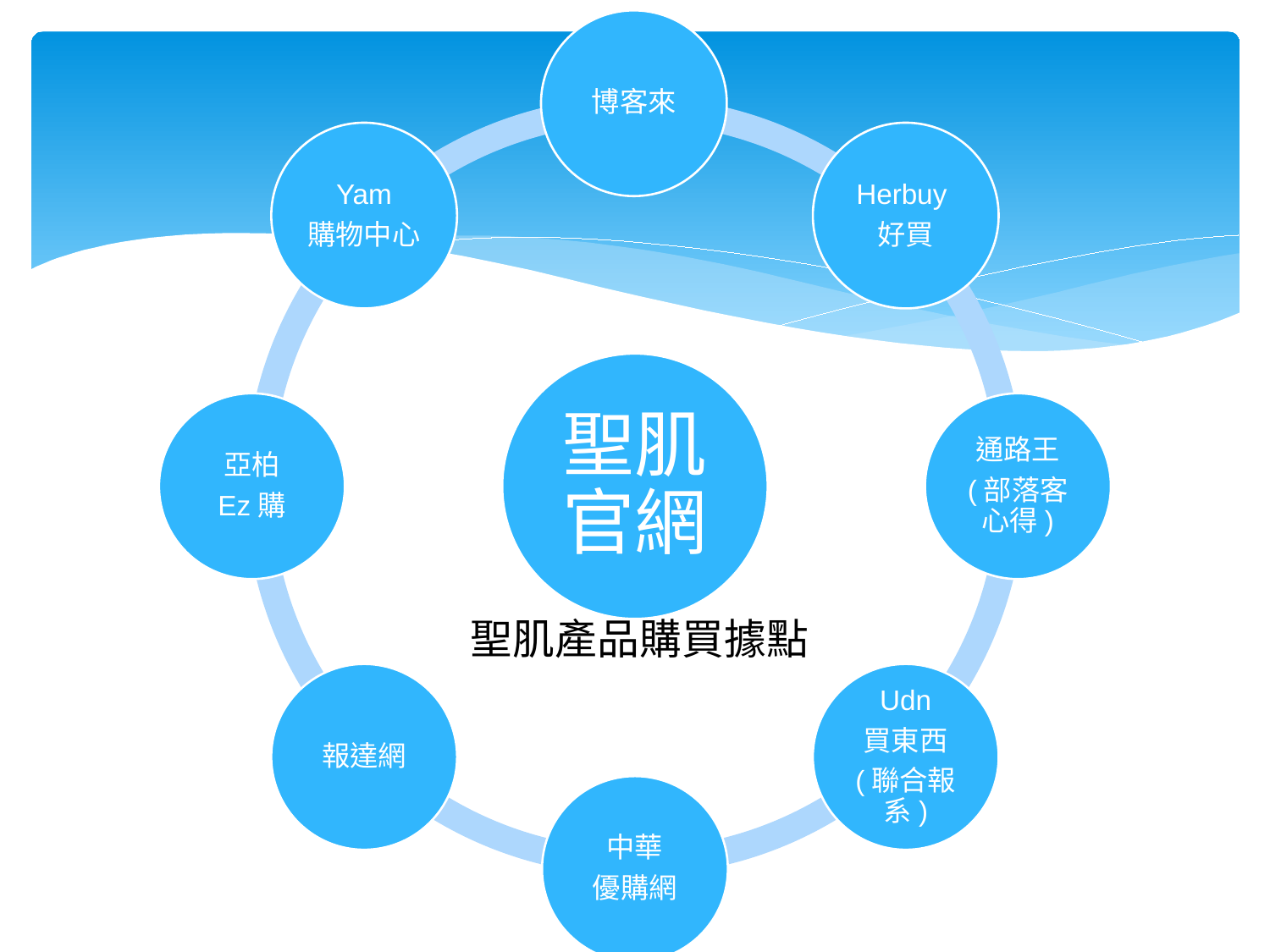

聖肌官網
博客來
Herbuy
好買
通路王
(部落客心得)
Udn
買東西
(聯合報系)
中華
優購網
報達網
亞柏
Ez購
Yam
購物中心

聖肌產品購買據點